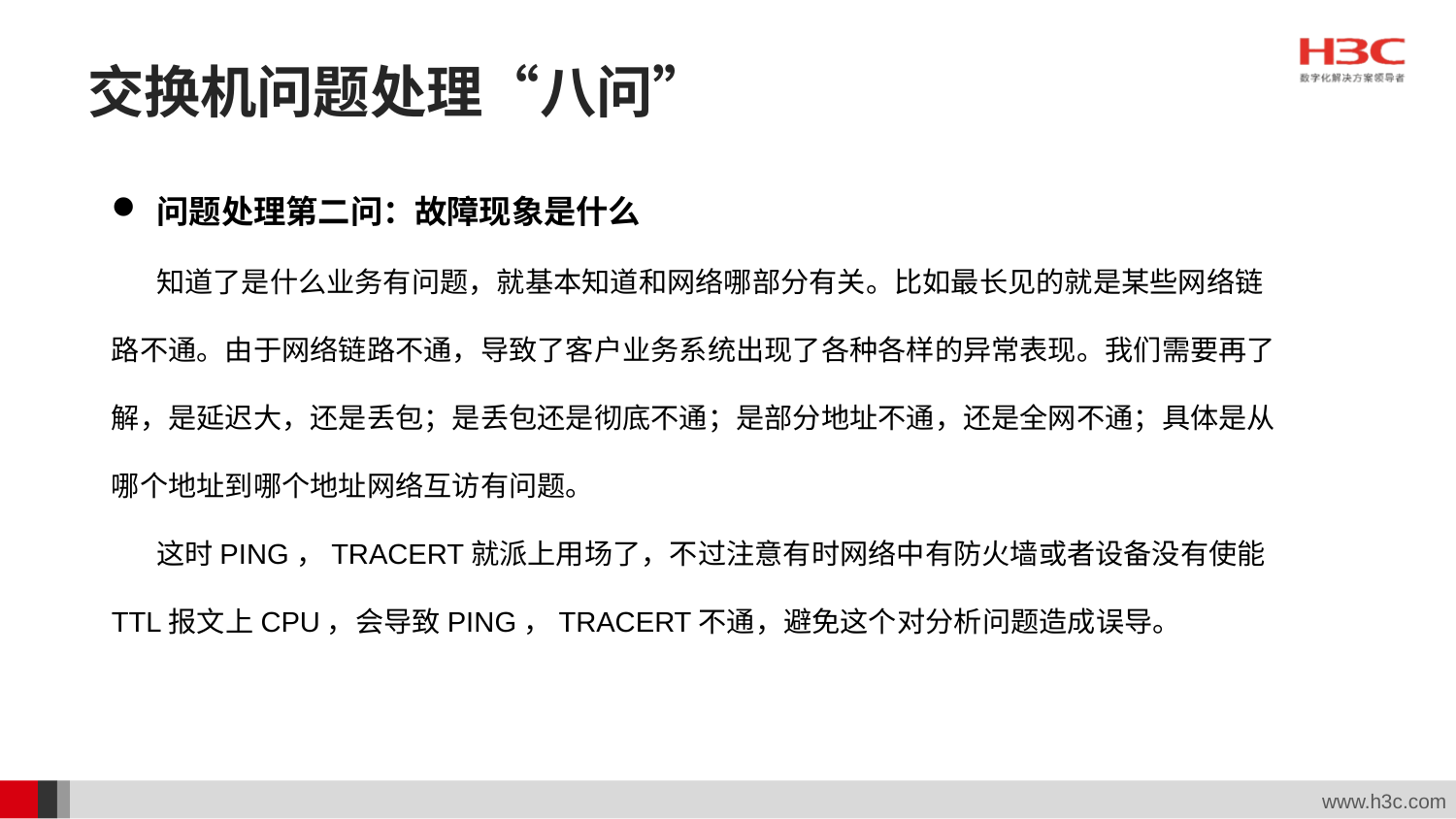

# 交换机问题处理“八问”
问题处理第二问：故障现象是什么
      知道了是什么业务有问题，就基本知道和网络哪部分有关。比如最长见的就是某些网络链路不通。由于网络链路不通，导致了客户业务系统出现了各种各样的异常表现。我们需要再了解，是延迟大，还是丢包；是丢包还是彻底不通；是部分地址不通，还是全网不通；具体是从哪个地址到哪个地址网络互访有问题。
      这时PING，TRACERT就派上用场了，不过注意有时网络中有防火墙或者设备没有使能TTL报文上CPU，会导致PING，TRACERT不通，避免这个对分析问题造成误导。